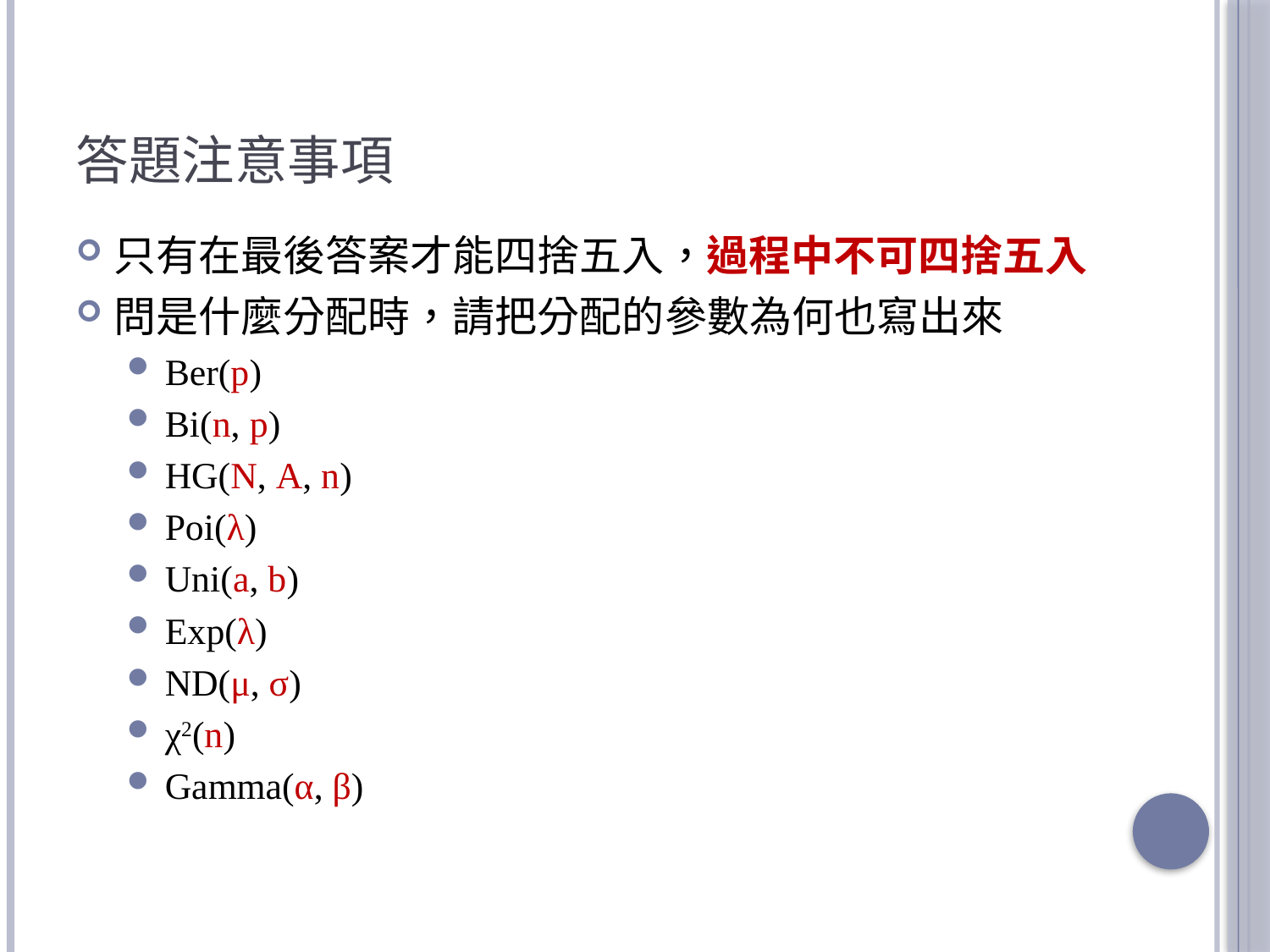

# 答題注意事項
只有在最後答案才能四捨五入，過程中不可四捨五入
問是什麼分配時，請把分配的參數為何也寫出來
Ber(p)
Bi(n, p)
HG(N, A, n)
Poi(λ)
Uni(a, b)
Exp(λ)
ND(μ, σ)
χ2(n)
Gamma(α, β)